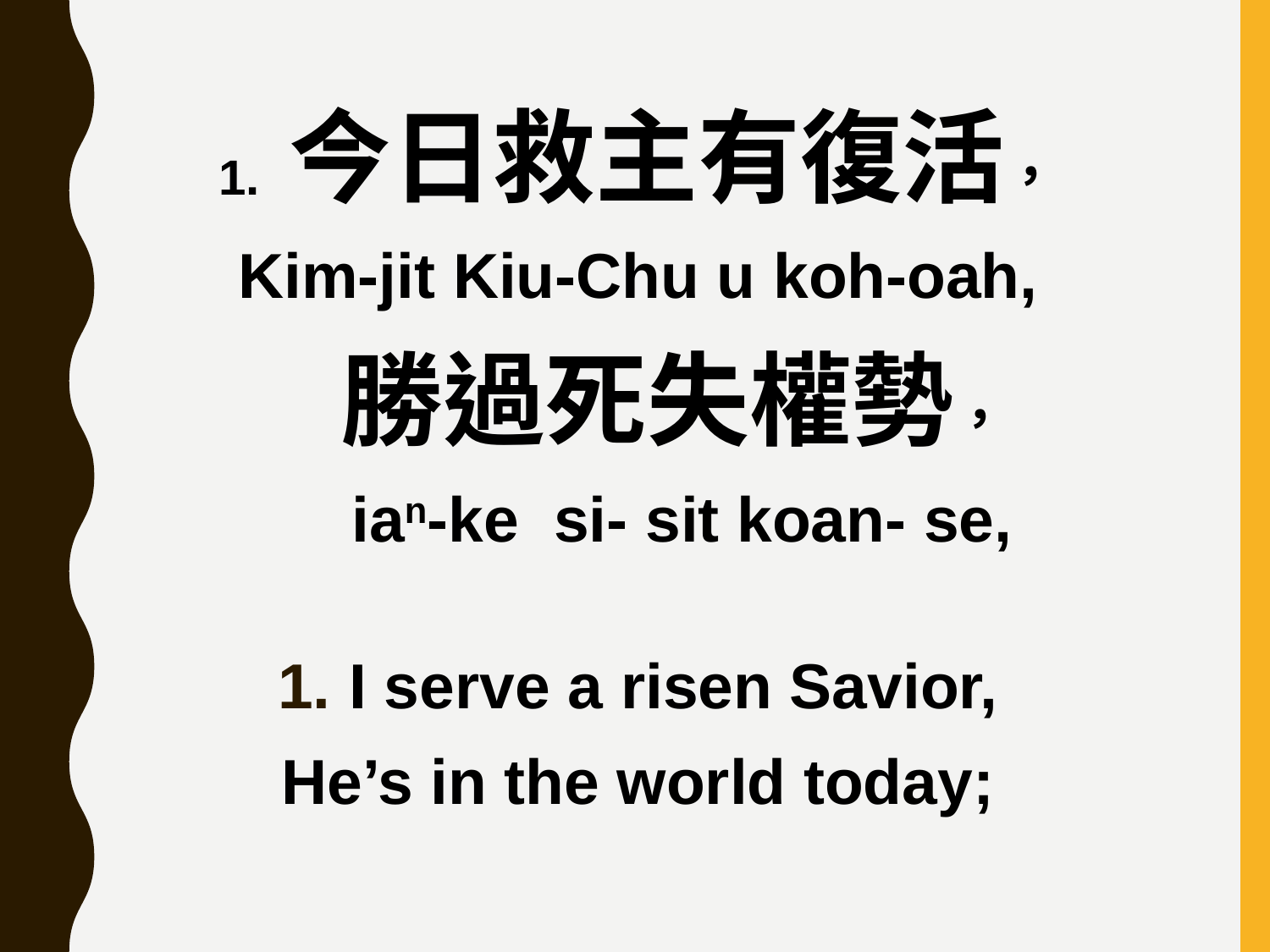

1. 今日救主有復活，
Kim-jit Kiu-Chu u koh-oah,
  勝過死失權勢，
     ian-ke  si- sit koan- se,

I serve a risen Savior,
He’s in the world today;